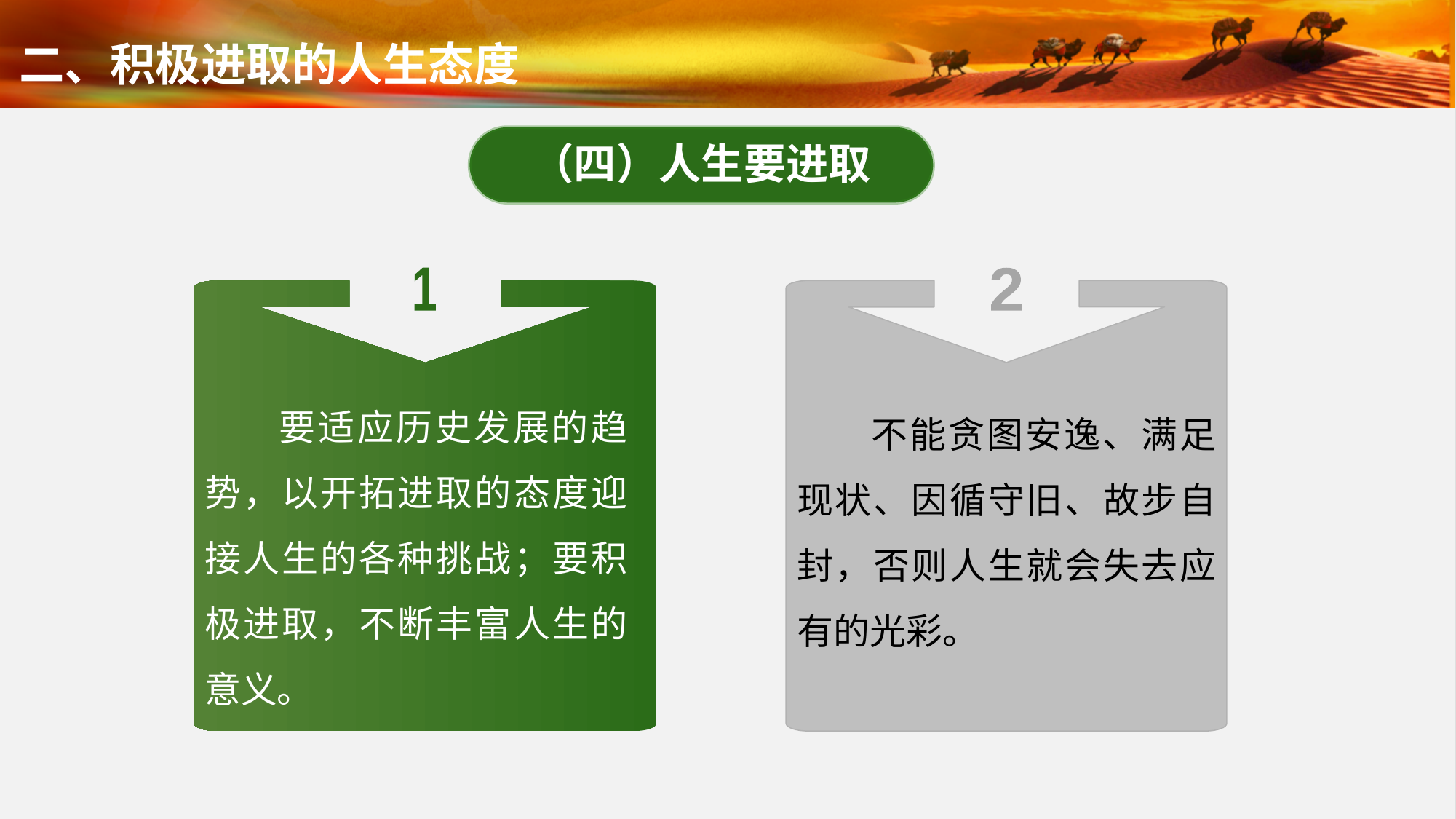

二、积极进取的人生态度
（四）人生要进取
1

要适应历史发展的趋势，以开拓进取的态度迎接人生的各种挑战；要积极进取，不断丰富人生的意义。
2

不能贪图安逸、满足现状、因循守旧、故步自封，否则人生就会失去应有的光彩。